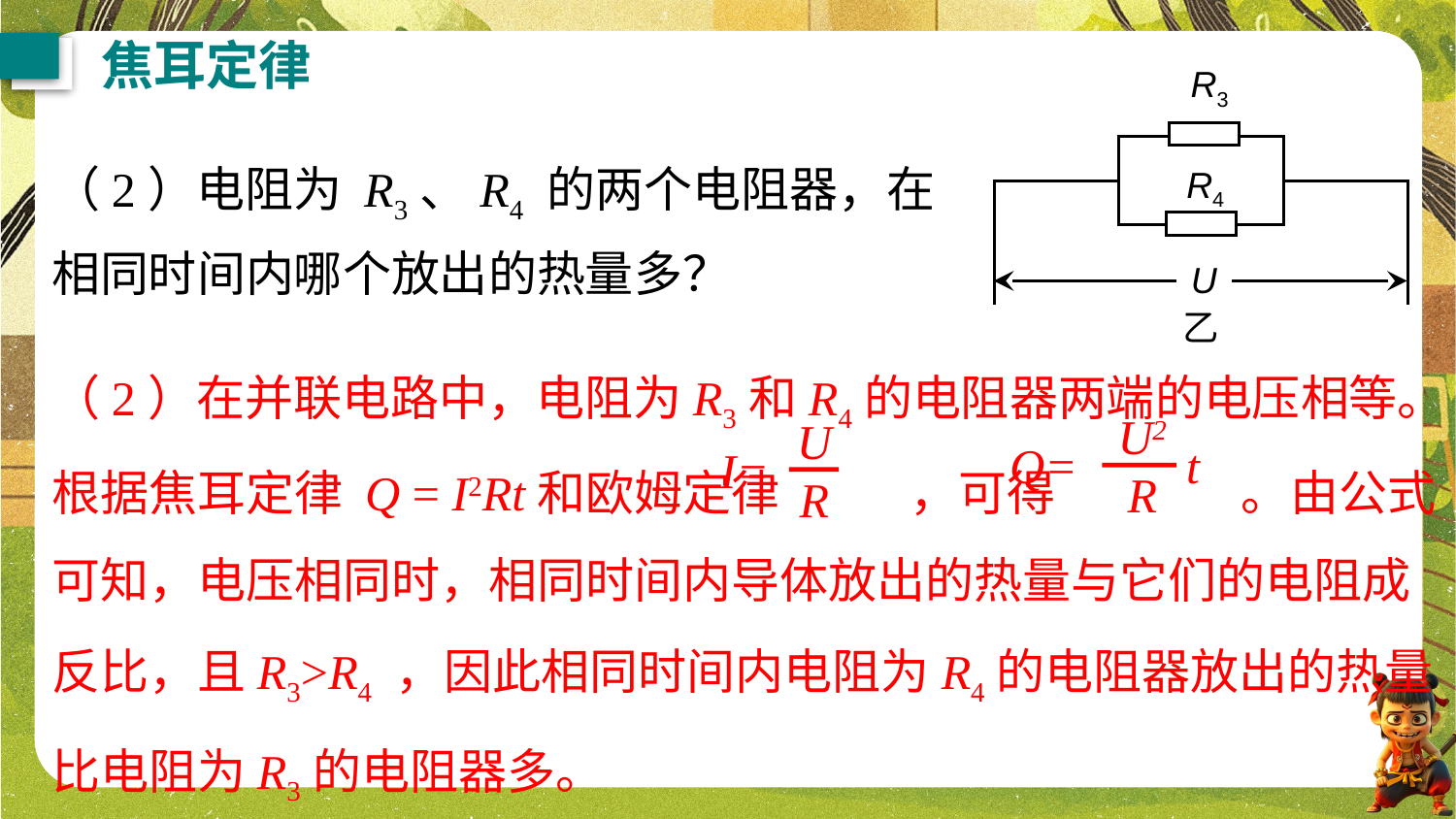

焦耳定律

R3

R4

U
乙
（2）电阻为 R3、R4 的两个电阻器，在相同时间内哪个放出的热量多？
（2）在并联电路中，电阻为R3和R4的电阻器两端的电压相等。根据焦耳定律 Q = I2Rt和欧姆定律            ，可得                 。由公式可知，电压相同时，相同时间内导体放出的热量与它们的电阻成反比，且R3>R4 ，因此相同时间内电阻为R4的电阻器放出的热量比电阻为R3的电阻器多。
U2
R
Q=         t

U
R
I=